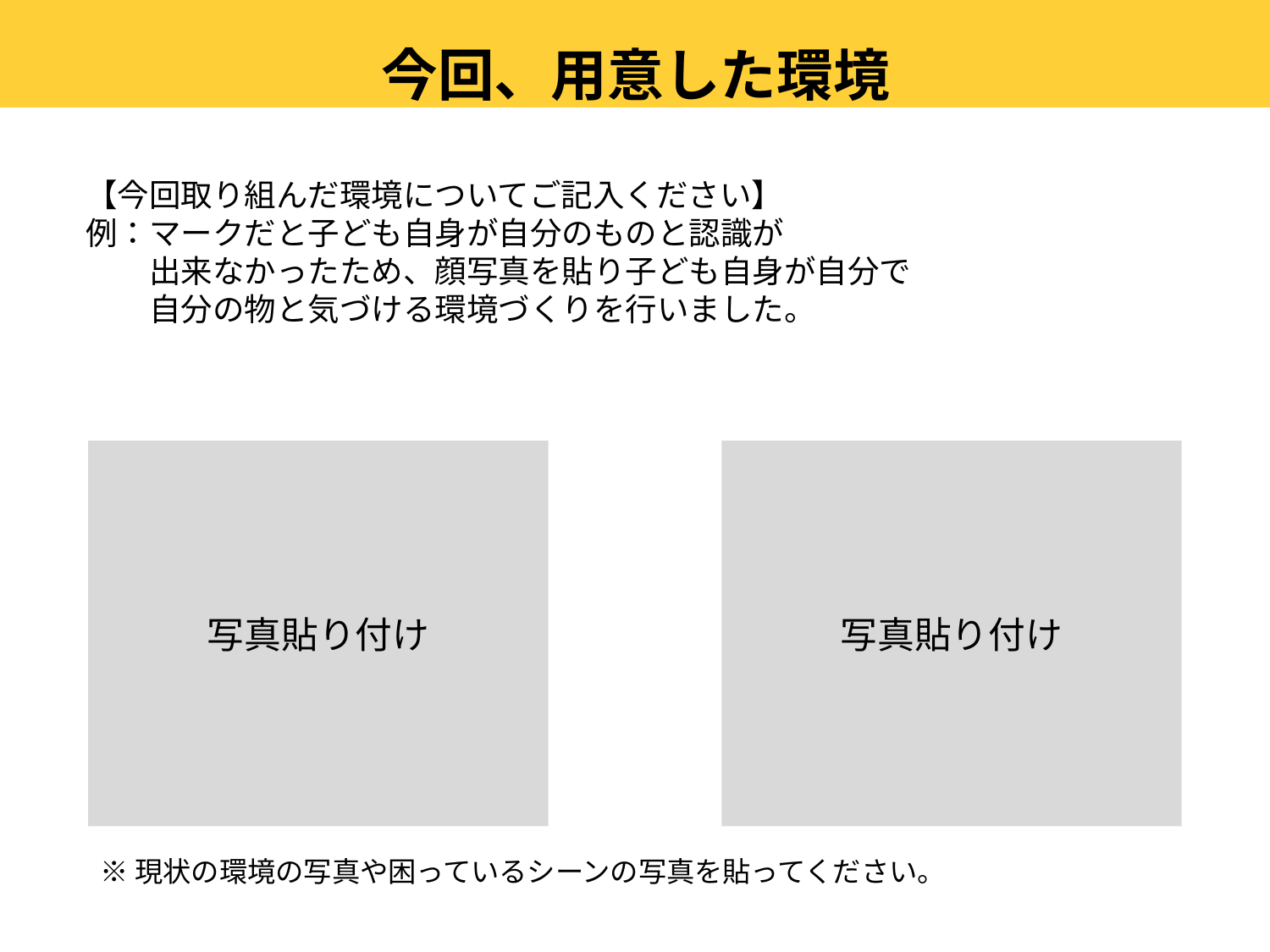

今回、用意した環境
【今回取り組んだ環境についてご記入ください】
例：マークだと子ども自身が自分のものと認識が
　　出来なかったため、顔写真を貼り子ども自身が自分で
　　自分の物と気づける環境づくりを行いました。
写真貼り付け
写真貼り付け
※現状の環境の写真や困っているシーンの写真を貼ってください。